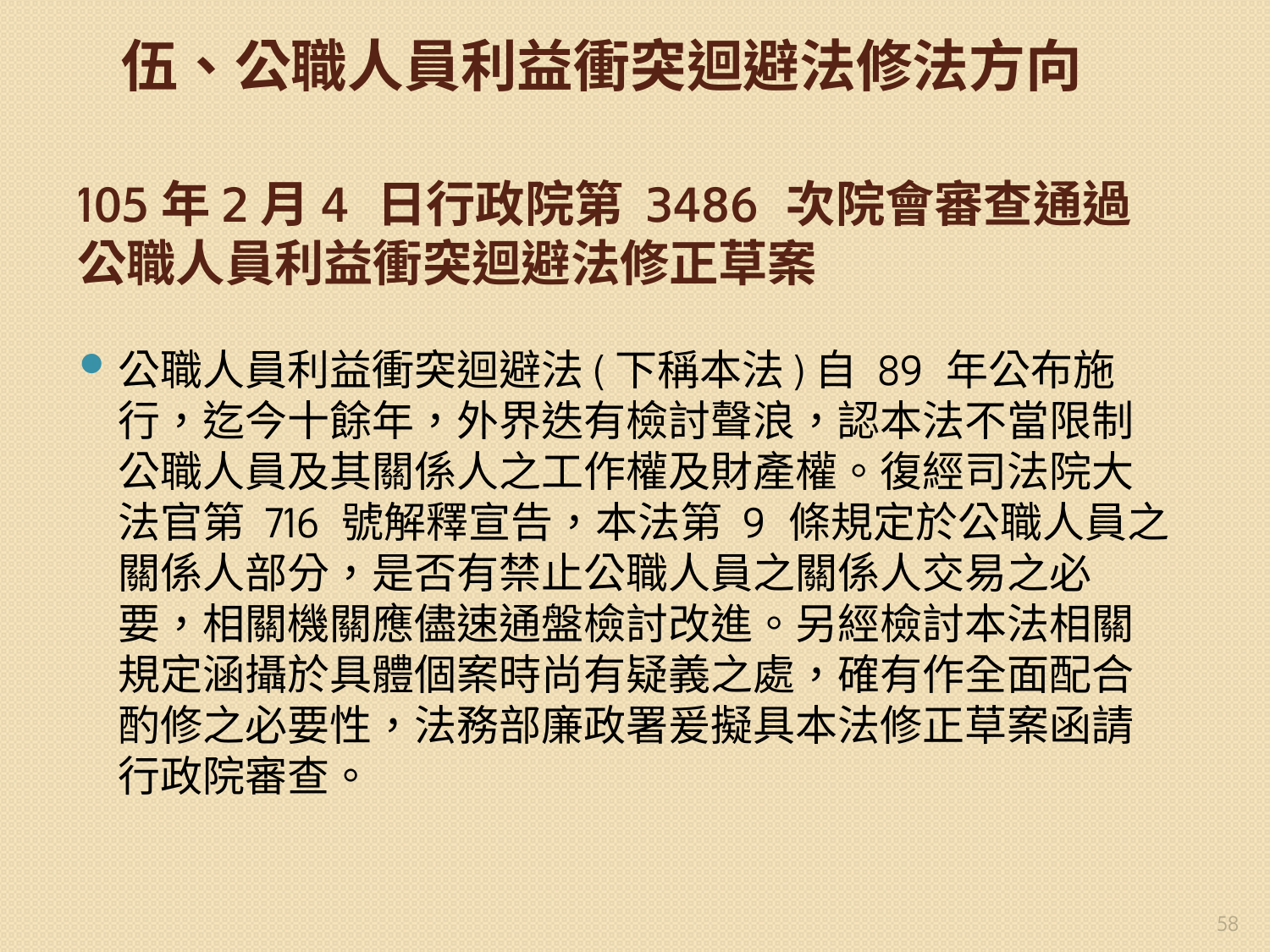

伍、公職人員利益衝突迴避法修法方向
# 105年2月4 日行政院第 3486 次院會審查通過 公職人員利益衝突迴避法修正草案
公職人員利益衝突迴避法(下稱本法)自 89 年公布施行，迄今十餘年，外界迭有檢討聲浪，認本法不當限制公職人員及其關係人之工作權及財產權。復經司法院大法官第 716 號解釋宣告，本法第 9 條規定於公職人員之關係人部分，是否有禁止公職人員之關係人交易之必要，相關機關應儘速通盤檢討改進。另經檢討本法相關規定涵攝於具體個案時尚有疑義之處，確有作全面配合酌修之必要性，法務部廉政署爰擬具本法修正草案函請行政院審查。
58